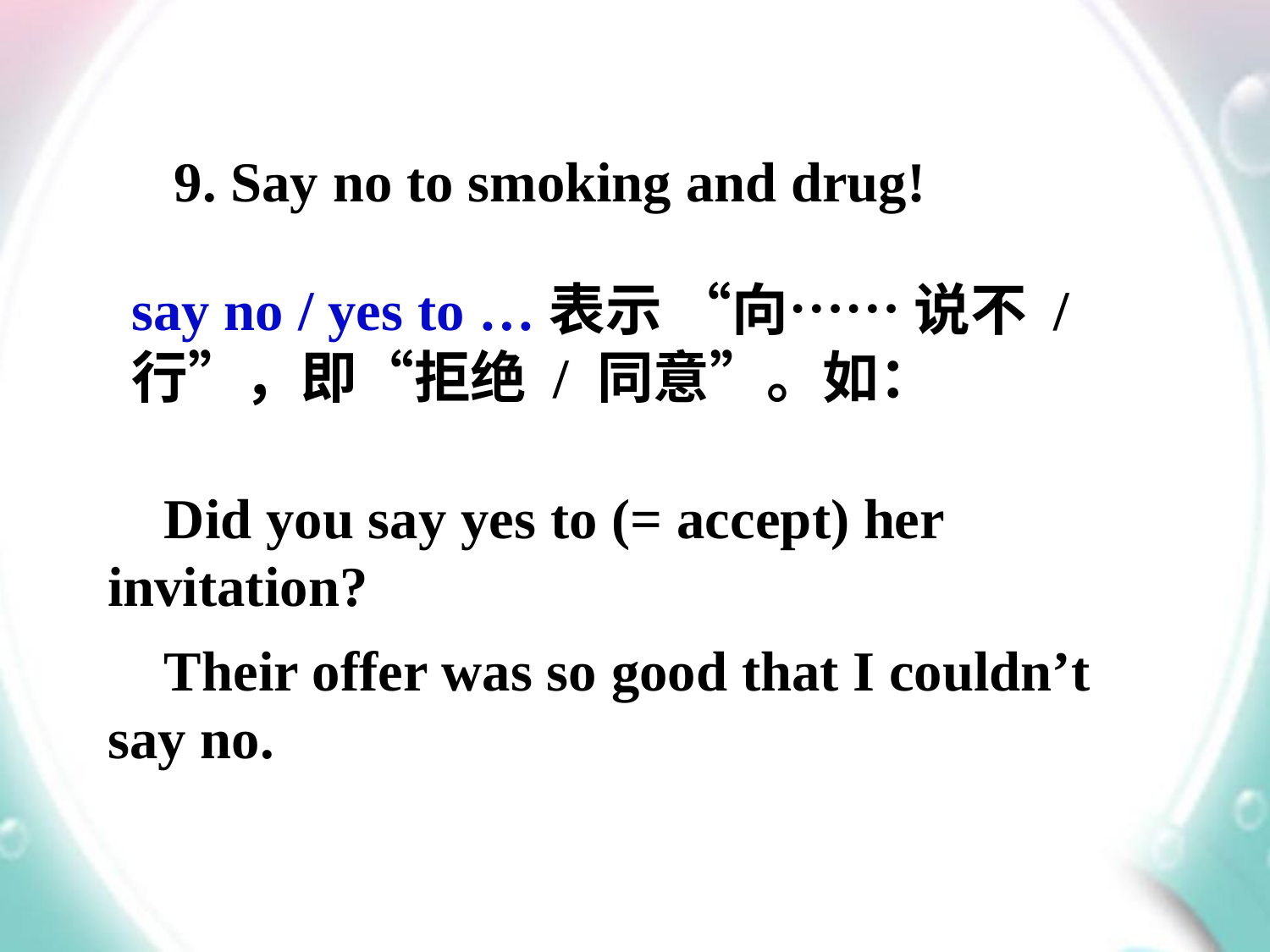

9. Say no to smoking and drug!
say no / yes to …表示 “向…… 说不 / 行”，即“拒绝 / 同意”。如：
    Did you say yes to (= accept) her invitation?
    Their offer was so good that I couldn’t say no.